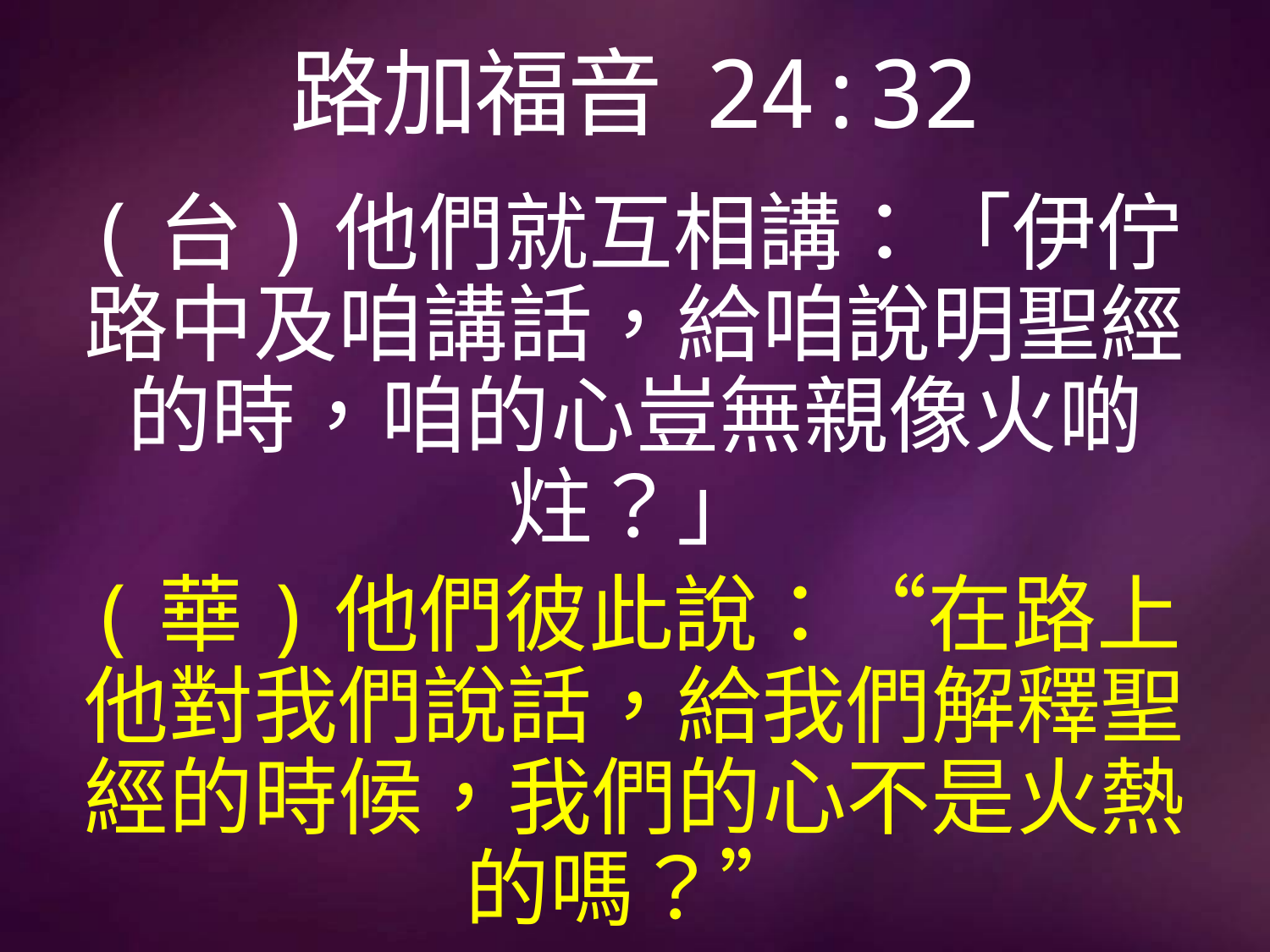

# 路加福音 24:32
(台)他們就互相講：「伊佇路中及咱講話，給咱說明聖經的時，咱的心豈無親像火啲炷？」
(華)他們彼此說：“在路上他對我們說話，給我們解釋聖經的時候，我們的心不是火熱的嗎？”